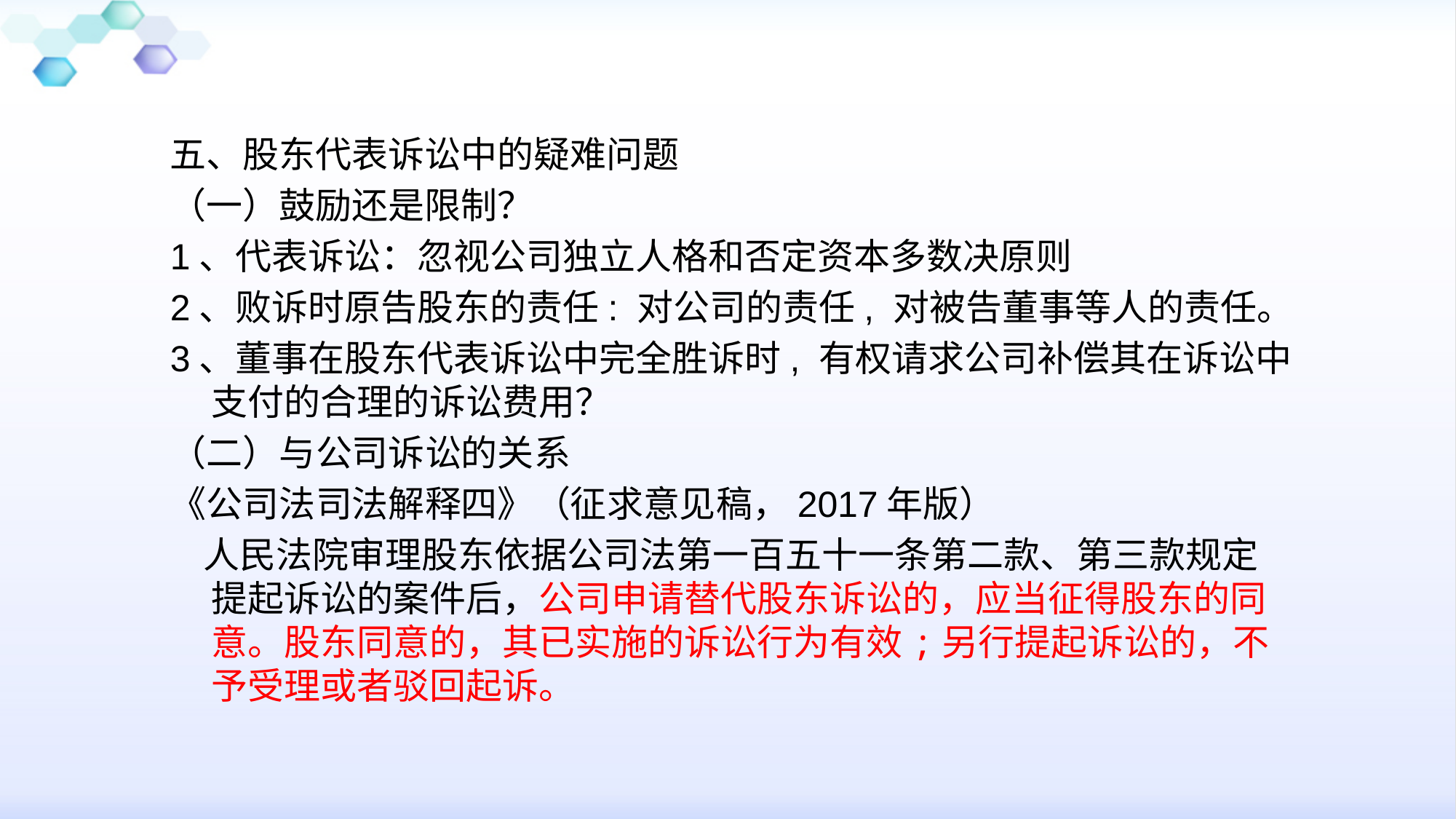

五、股东代表诉讼中的疑难问题
（一）鼓励还是限制？
1、代表诉讼：忽视公司独立人格和否定资本多数决原则
2、败诉时原告股东的责任: 对公司的责任, 对被告董事等人的责任。
3、董事在股东代表诉讼中完全胜诉时, 有权请求公司补偿其在诉讼中支付的合理的诉讼费用？
（二）与公司诉讼的关系
《公司法司法解释四》（征求意见稿，2017年版）
   人民法院审理股东依据公司法第一百五十一条第二款、第三款规定提起诉讼的案件后，公司申请替代股东诉讼的，应当征得股东的同意。股东同意的，其已实施的诉讼行为有效;另行提起诉讼的，不予受理或者驳回起诉。